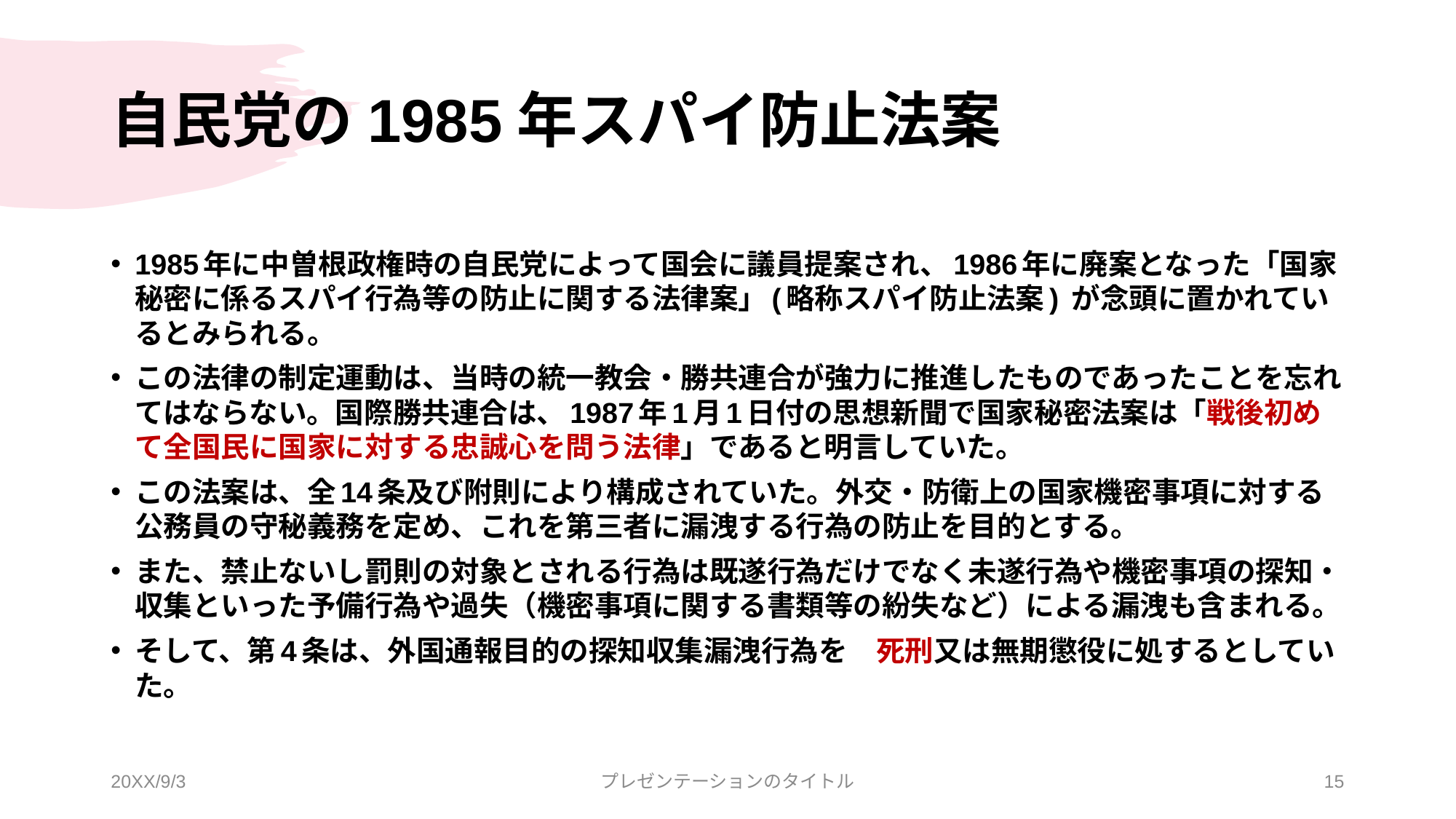

# 自民党の1985年スパイ防止法案
1985年に中曽根政権時の自民党によって国会に議員提案され、1986年に廃案となった「国家秘密に係るスパイ行為等の防止に関する法律案」(略称スパイ防止法案) が念頭に置かれているとみられる。
この法律の制定運動は、当時の統一教会・勝共連合が強力に推進したものであったことを忘れてはならない。国際勝共連合は、1987年1月1日付の思想新聞で国家秘密法案は「戦後初めて全国民に国家に対する忠誠心を問う法律」であると明言していた。
この法案は、全14条及び附則により構成されていた。外交・防衛上の国家機密事項に対する公務員の守秘義務を定め、これを第三者に漏洩する行為の防止を目的とする。
また、禁止ないし罰則の対象とされる行為は既遂行為だけでなく未遂行為や機密事項の探知・収集といった予備行為や過失（機密事項に関する書類等の紛失など）による漏洩も含まれる。
そして、第4条は、外国通報目的の探知収集漏洩行為を　死刑又は無期懲役に処するとしていた。

20XX/9/3
プレゼンテーションのタイトル
15